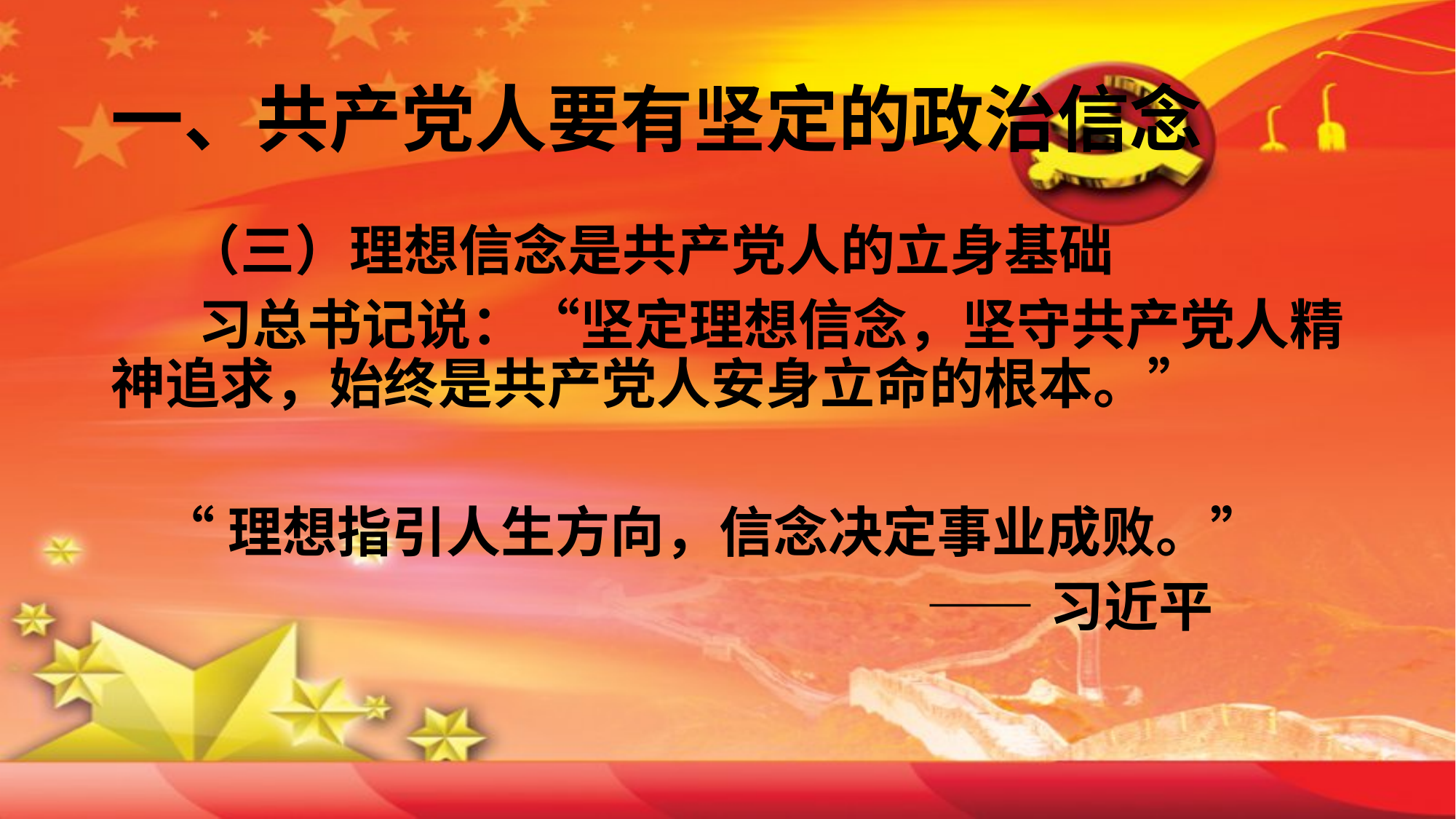

# 一、共产党人要有坚定的政治信念
     （三）理想信念是共产党人的立身基础
      习总书记说：“坚定理想信念，坚守共产党人精神追求，始终是共产党人安身立命的根本。”

    “理想指引人生方向，信念决定事业成败。”
                                                                  ——习近平